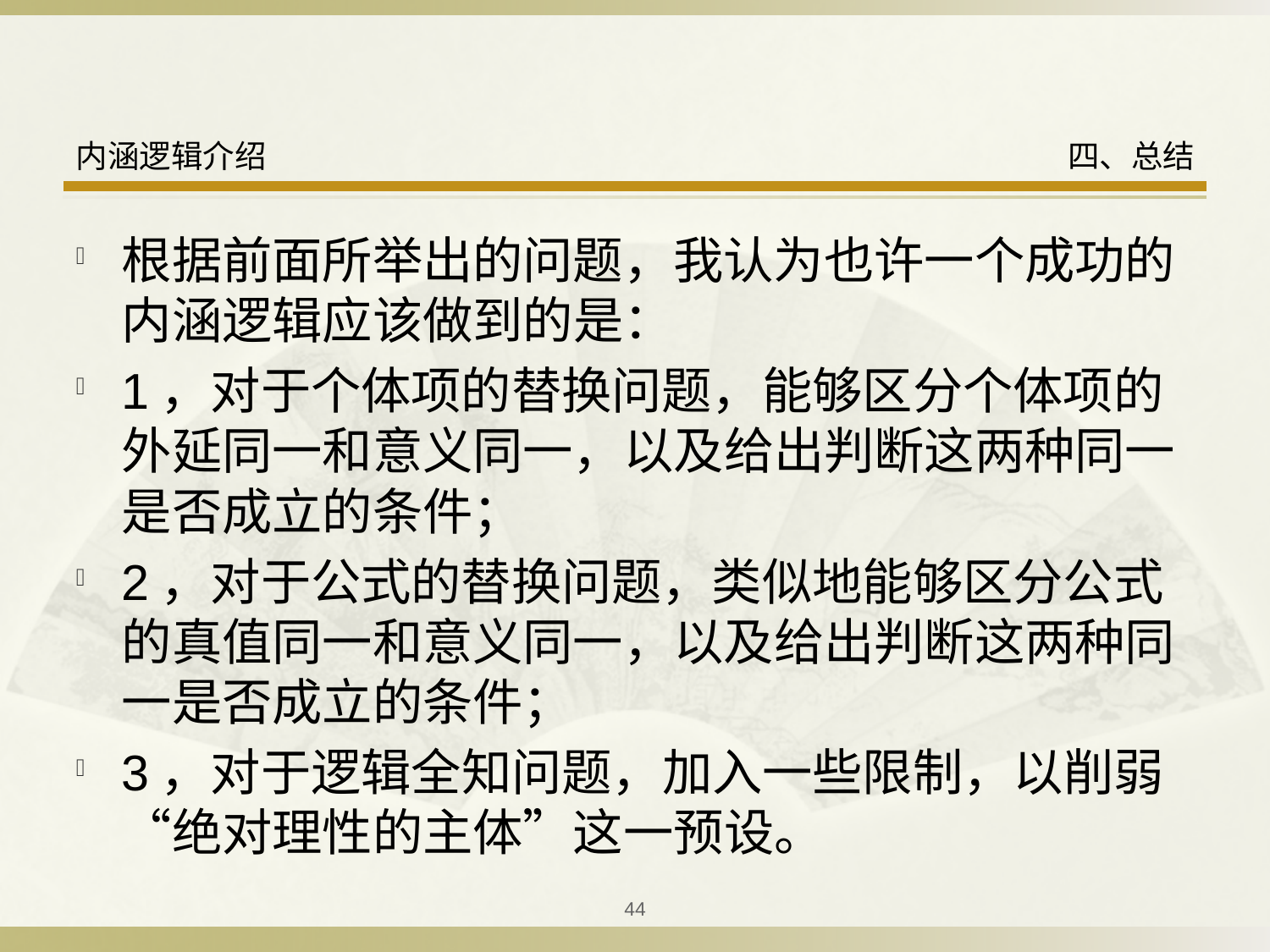

根据前面所举出的问题，我认为也许一个成功的内涵逻辑应该做到的是：
1，对于个体项的替换问题，能够区分个体项的外延同一和意义同一，以及给出判断这两种同一是否成立的条件；
2，对于公式的替换问题，类似地能够区分公式的真值同一和意义同一，以及给出判断这两种同一是否成立的条件；
3，对于逻辑全知问题，加入一些限制，以削弱“绝对理性的主体”这一预设。

44